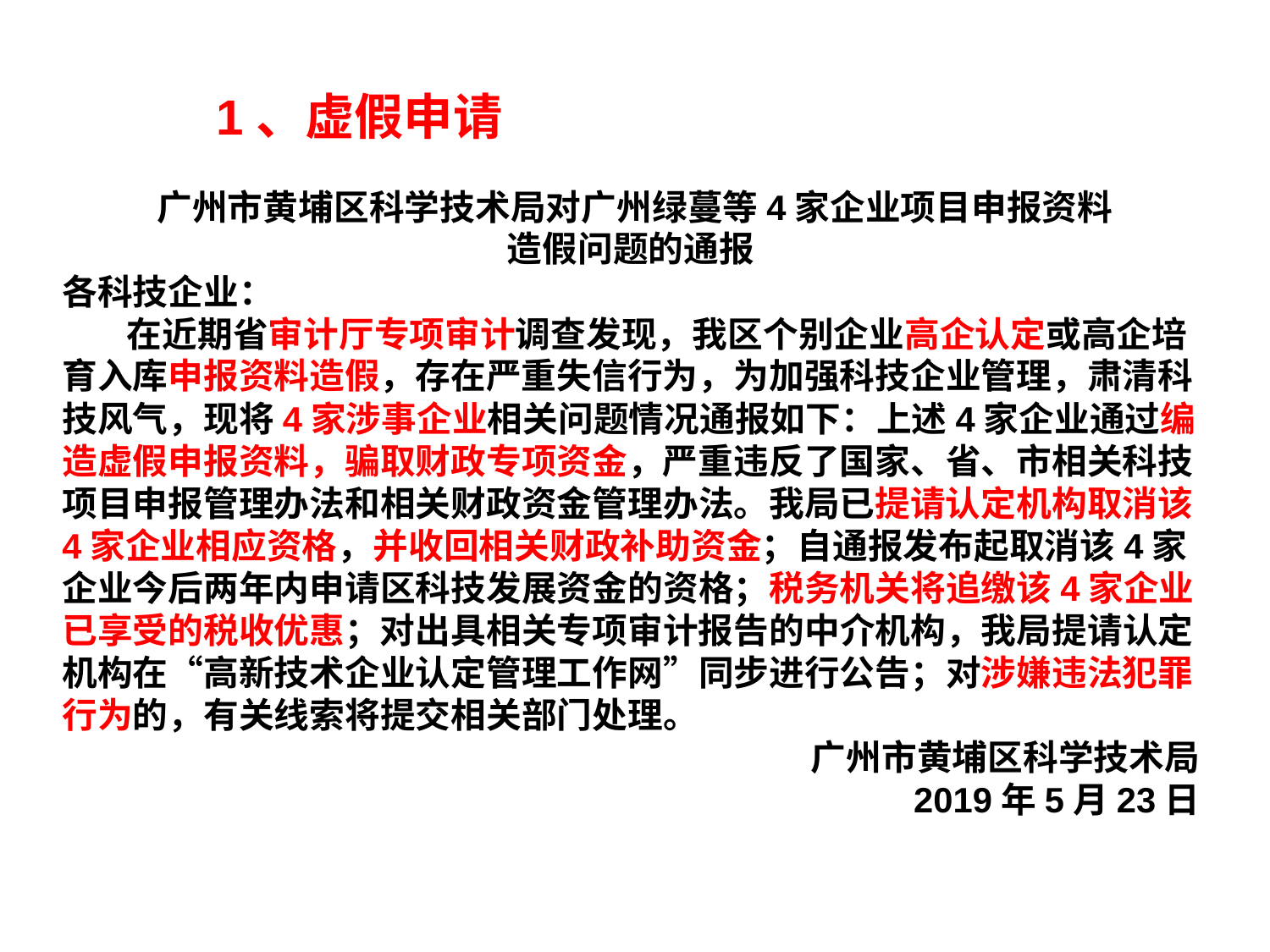

1、虚假申请
广州市黄埔区科学技术局对广州绿蔓等4家企业项目申报资料
造假问题的通报
各科技企业：
       在近期省审计厅专项审计调查发现，我区个别企业高企认定或高企培育入库申报资料造假，存在严重失信行为，为加强科技企业管理，肃清科技风气，现将4家涉事企业相关问题情况通报如下：上述4家企业通过编造虚假申报资料，骗取财政专项资金，严重违反了国家、省、市相关科技项目申报管理办法和相关财政资金管理办法。我局已提请认定机构取消该4家企业相应资格，并收回相关财政补助资金；自通报发布起取消该4家企业今后两年内申请区科技发展资金的资格；税务机关将追缴该4家企业已享受的税收优惠；对出具相关专项审计报告的中介机构，我局提请认定机构在“高新技术企业认定管理工作网”同步进行公告；对涉嫌违法犯罪行为的，有关线索将提交相关部门处理。
广州市黄埔区科学技术局
2019年5月23日